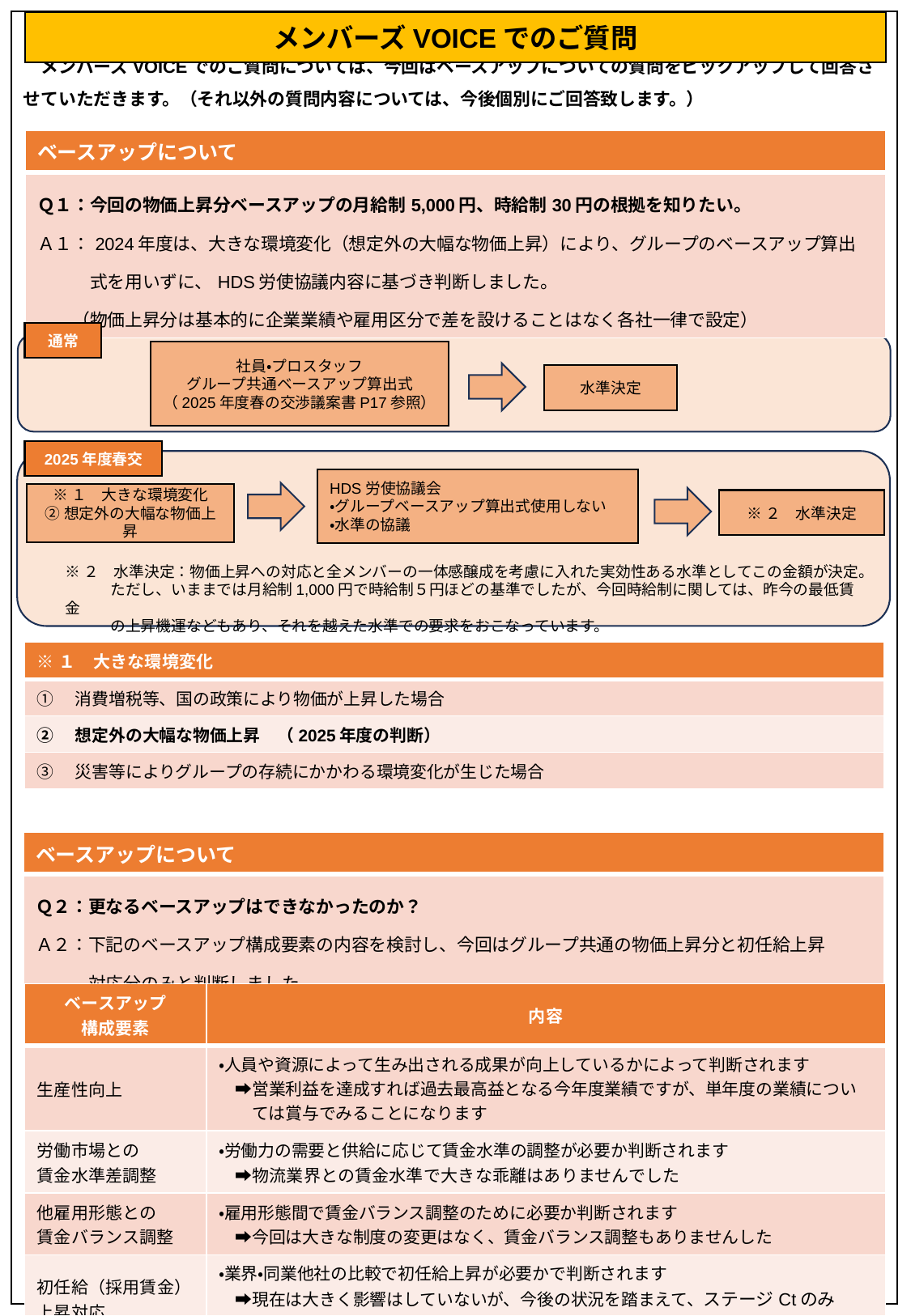

メンバーズVOICEでのご質問については、今回はベースアップについての質問をピックアップして回答させていただきます。（それ以外の質問内容については、今後個別にご回答致します。）

メンバーズVOICEでのご質問
| ベースアップについて |
| --- |
| Ｑ１：今回の物価上昇分ベースアップの月給制5,000円、時給制30円の根拠を知りたい。 Ａ１：2024年度は、大きな環境変化（想定外の大幅な物価上昇）により、グループのベースアップ算出 　　　式を用いずに、HDS労使協議内容に基づき判断しました。 　　（物価上昇分は基本的に企業業績や雇用区分で差を設けることはなく各社一律で設定） |
通常

社員・プロスタッフ
グループ共通ベースアップ算出式
（2025年度春の交渉議案書P17参照）

水準決定
2025年度春交

HDS労使協議会
・グループベースアップ算出式使用しない
・水準の協議

※１　大きな環境変化
②想定外の大幅な物価上昇

※２　水準決定
※２　水準決定：物価上昇への対応と全メンバーの一体感醸成を考慮に入れた実効性ある水準としてこの金額が決定。
　　　ただし、いままでは月給制1,000円で時給制５円ほどの基準でしたが、今回時給制に関しては、昨今の最低賃金
　　　の上昇機運などもあり、それを越えた水準での要求をおこなっています。
| ※１　大きな環境変化 |
| --- |
| ①　消費増税等、国の政策により物価が上昇した場合 |
| ②　想定外の大幅な物価上昇　（2025年度の判断） |
| ③　災害等によりグループの存続にかかわる環境変化が生じた場合 |
| ベースアップについて |
| --- |
| Ｑ２：更なるベースアップはできなかったのか？ Ａ２：下記のベースアップ構成要素の内容を検討し、今回はグループ共通の物価上昇分と初任給上昇 　　　対応分のみと判断しました。 |
| ベースアップ 構成要素 | 内容 |
| --- | --- |
| 生産性向上 | ・人員や資源によって生み出される成果が向上しているかによって判断されます 　➡営業利益を達成すれば過去最高益となる今年度業績ですが、単年度の業績につい 　　ては賞与でみることになります |
| 労働市場との 賃金水準差調整 | ・労働力の需要と供給に応じて賃金水準の調整が必要か判断されます 　➡物流業界との賃金水準で大きな乖離はありませんでした |
| 他雇用形態との 賃金バランス調整 | ・雇用形態間で賃金バランス調整のために必要か判断されます 　➡今回は大きな制度の変更はなく、賃金バランス調整もありませんした |
| 初任給（採用賃金）上昇対応 | ・業界・同業他社の比較で初任給上昇が必要かで判断されます 　➡現在は大きく影響はしていないが、今後の状況を踏まえて、ステージCtのみ 　　2,000円のベースアップを要求しました |